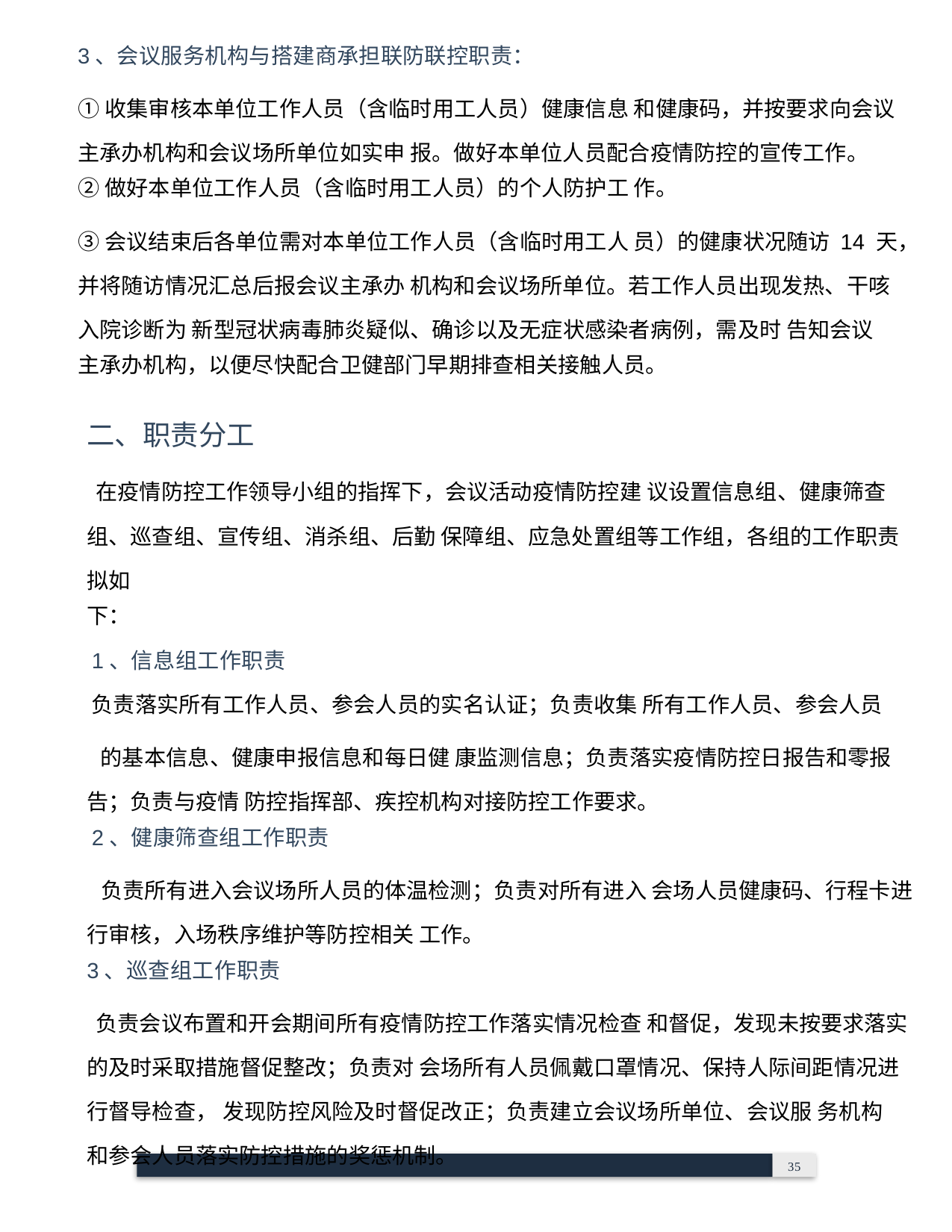

3、会议服务机构与搭建商承担联防联控职责：

①收集审核本单位工作人员（含临时用工人员）健康信息 和健康码，并按要求向会议
主承办机构和会议场所单位如实申 报。做好本单位人员配合疫情防控的宣传工作。

②做好本单位工作人员（含临时用工人员）的个人防护工 作。

③会议结束后各单位需对本单位工作人员（含临时用工人 员）的健康状况随访 14 天，
并将随访情况汇总后报会议主承办 机构和会议场所单位。若工作人员出现发热、干咳
入院诊断为 新型冠状病毒肺炎疑似、确诊以及无症状感染者病例，需及时 告知会议

主承办机构，以便尽快配合卫健部门早期排查相关接触人员。

二、职责分工

在疫情防控工作领导小组的指挥下，会议活动疫情防控建 议设置信息组、健康筛查组、巡查组、宣传组、消杀组、后勤 保障组、应急处置组等工作组，各组的工作职责拟如

下：

1、信息组工作职责

负责落实所有工作人员、参会人员的实名认证；负责收集 所有工作人员、参会人员

的基本信息、健康申报信息和每日健 康监测信息；负责落实疫情防控日报告和零报告；负责与疫情 防控指挥部、疾控机构对接防控工作要求。

2、健康筛查组工作职责

负责所有进入会议场所人员的体温检测；负责对所有进入 会场人员健康码、行程卡进
行审核，入场秩序维护等防控相关 工作。

3、巡查组工作职责

负责会议布置和开会期间所有疫情防控工作落实情况检查 和督促，发现未按要求落实
的及时采取措施督促整改；负责对 会场所有人员佩戴口罩情况、保持人际间距情况进
行督导检查， 发现防控风险及时督促改正；负责建立会议场所单位、会议服 务机构
和参会人员落实防控措施的奖惩机制。

   	35